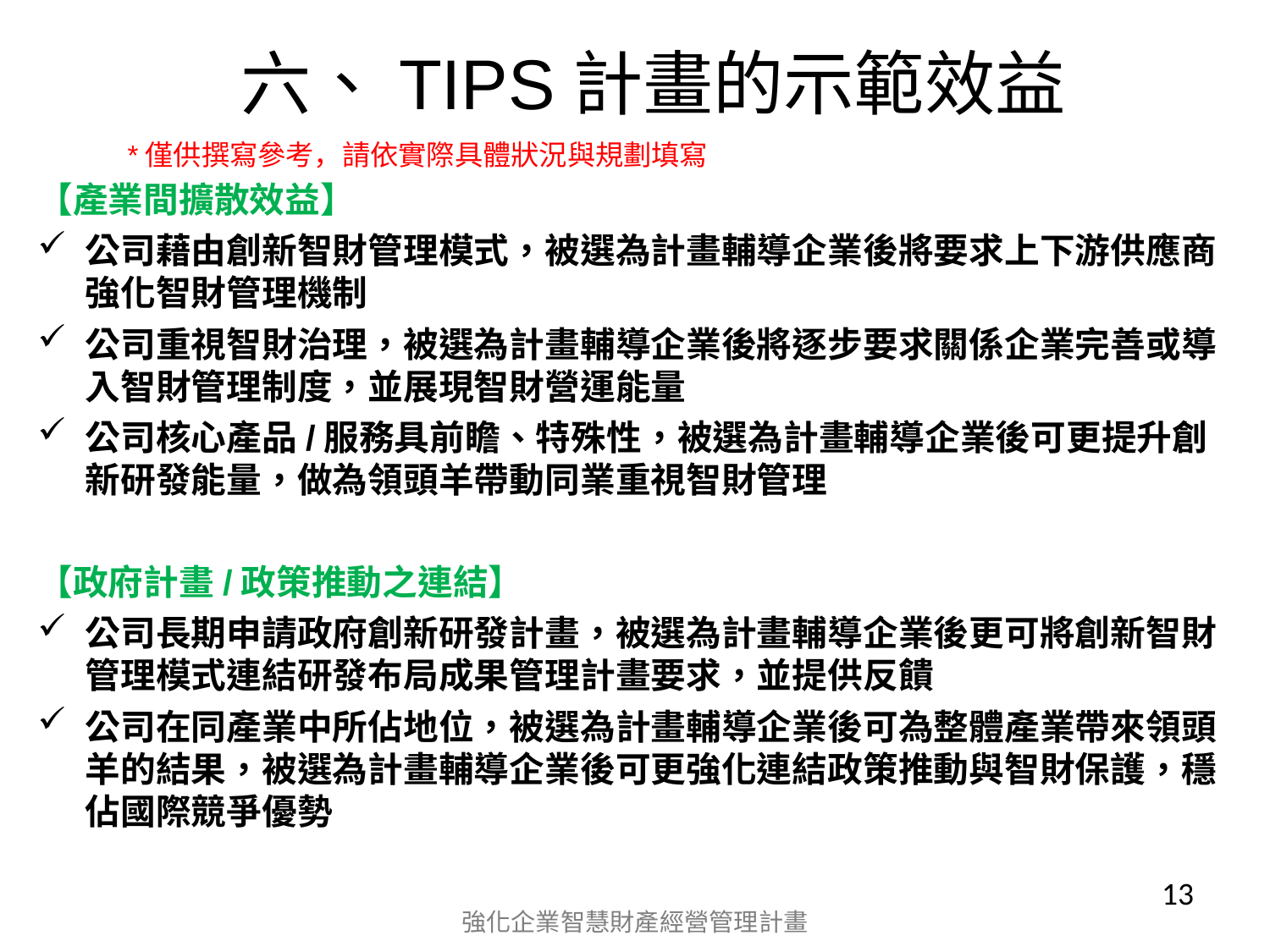

# 六、TIPS計畫的示範效益
*僅供撰寫參考，請依實際具體狀況與規劃填寫
【產業間擴散效益】
公司藉由創新智財管理模式，被選為計畫輔導企業後將要求上下游供應商強化智財管理機制
公司重視智財治理，被選為計畫輔導企業後將逐步要求關係企業完善或導入智財管理制度，並展現智財營運能量
公司核心產品/服務具前瞻、特殊性，被選為計畫輔導企業後可更提升創新研發能量，做為領頭羊帶動同業重視智財管理

【政府計畫/政策推動之連結】
公司長期申請政府創新研發計畫，被選為計畫輔導企業後更可將創新智財管理模式連結研發布局成果管理計畫要求，並提供反饋
公司在同產業中所佔地位，被選為計畫輔導企業後可為整體產業帶來領頭羊的結果，被選為計畫輔導企業後可更強化連結政策推動與智財保護，穩佔國際競爭優勢
13
強化企業智慧財產經營管理計畫